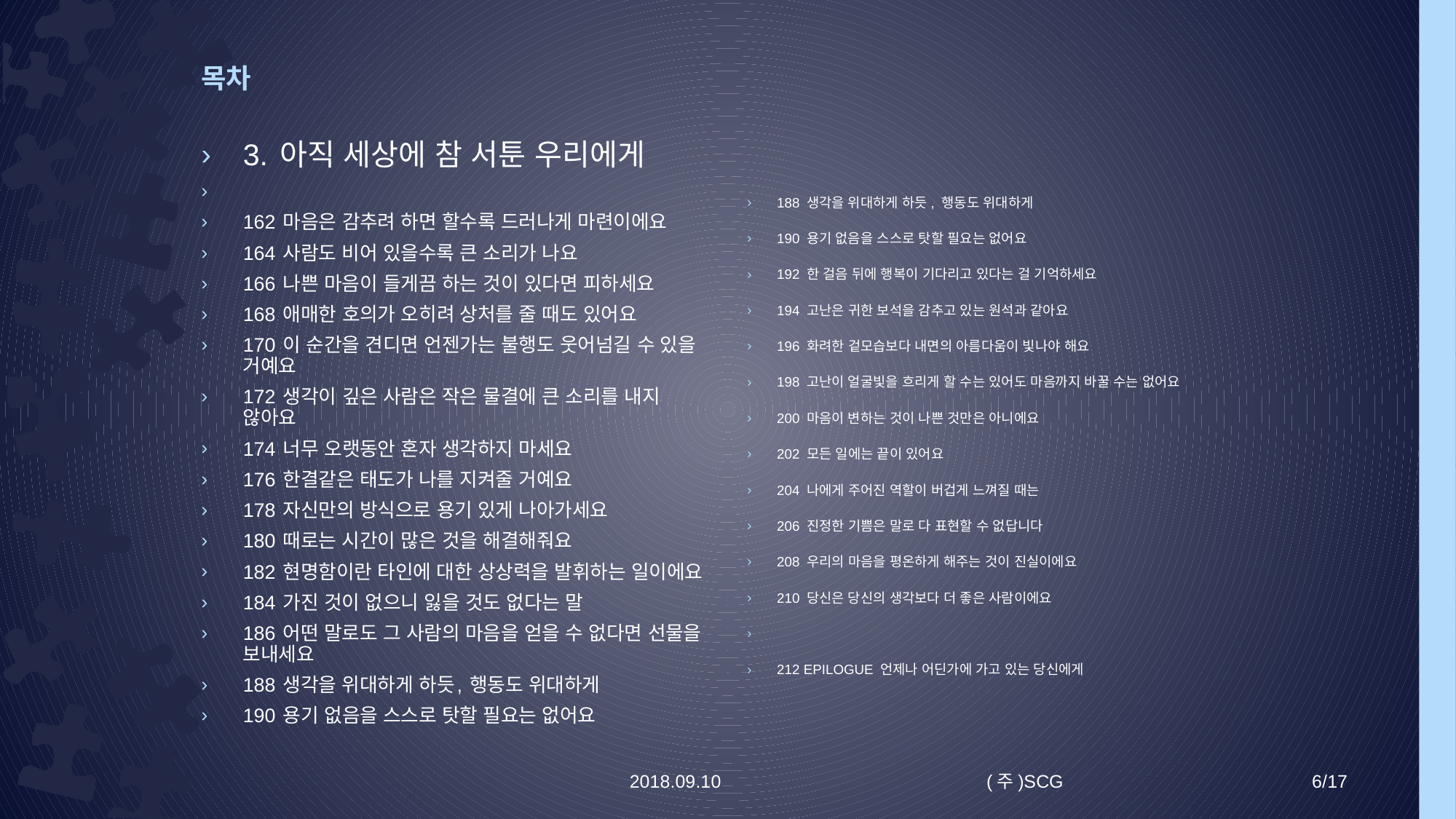

# 목차
3. 아직 세상에 참 서툰 우리에게

162 마음은 감추려 하면 할수록 드러나게 마련이에요
164 사람도 비어 있을수록 큰 소리가 나요
166 나쁜 마음이 들게끔 하는 것이 있다면 피하세요
168 애매한 호의가 오히려 상처를 줄 때도 있어요
170 이 순간을 견디면 언젠가는 불행도 웃어넘길 수 있을 거예요
172 생각이 깊은 사람은 작은 물결에 큰 소리를 내지 않아요
174 너무 오랫동안 혼자 생각하지 마세요
176 한결같은 태도가 나를 지켜줄 거예요
178 자신만의 방식으로 용기 있게 나아가세요
180 때로는 시간이 많은 것을 해결해줘요
182 현명함이란 타인에 대한 상상력을 발휘하는 일이에요
184 가진 것이 없으니 잃을 것도 없다는 말
186 어떤 말로도 그 사람의 마음을 얻을 수 없다면 선물을 보내세요
188 생각을 위대하게 하듯, 행동도 위대하게
190 용기 없음을 스스로 탓할 필요는 없어요

188 생각을 위대하게 하듯, 행동도 위대하게
190 용기 없음을 스스로 탓할 필요는 없어요
192 한 걸음 뒤에 행복이 기다리고 있다는 걸 기억하세요
194 고난은 귀한 보석을 감추고 있는 원석과 같아요
196 화려한 겉모습보다 내면의 아름다움이 빛나야 해요
198 고난이 얼굴빛을 흐리게 할 수는 있어도 마음까지 바꿀 수는 없어요
200 마음이 변하는 것이 나쁜 것만은 아니에요
202 모든 일에는 끝이 있어요
204 나에게 주어진 역할이 버겁게 느껴질 때는
206 진정한 기쁨은 말로 다 표현할 수 없답니다
208 우리의 마음을 평온하게 해주는 것이 진실이에요
210 당신은 당신의 생각보다 더 좋은 사람이에요

212 EPILOGUE 언제나 어딘가에 가고 있는 당신에게
2018.09.10
(주)SCG
6/17